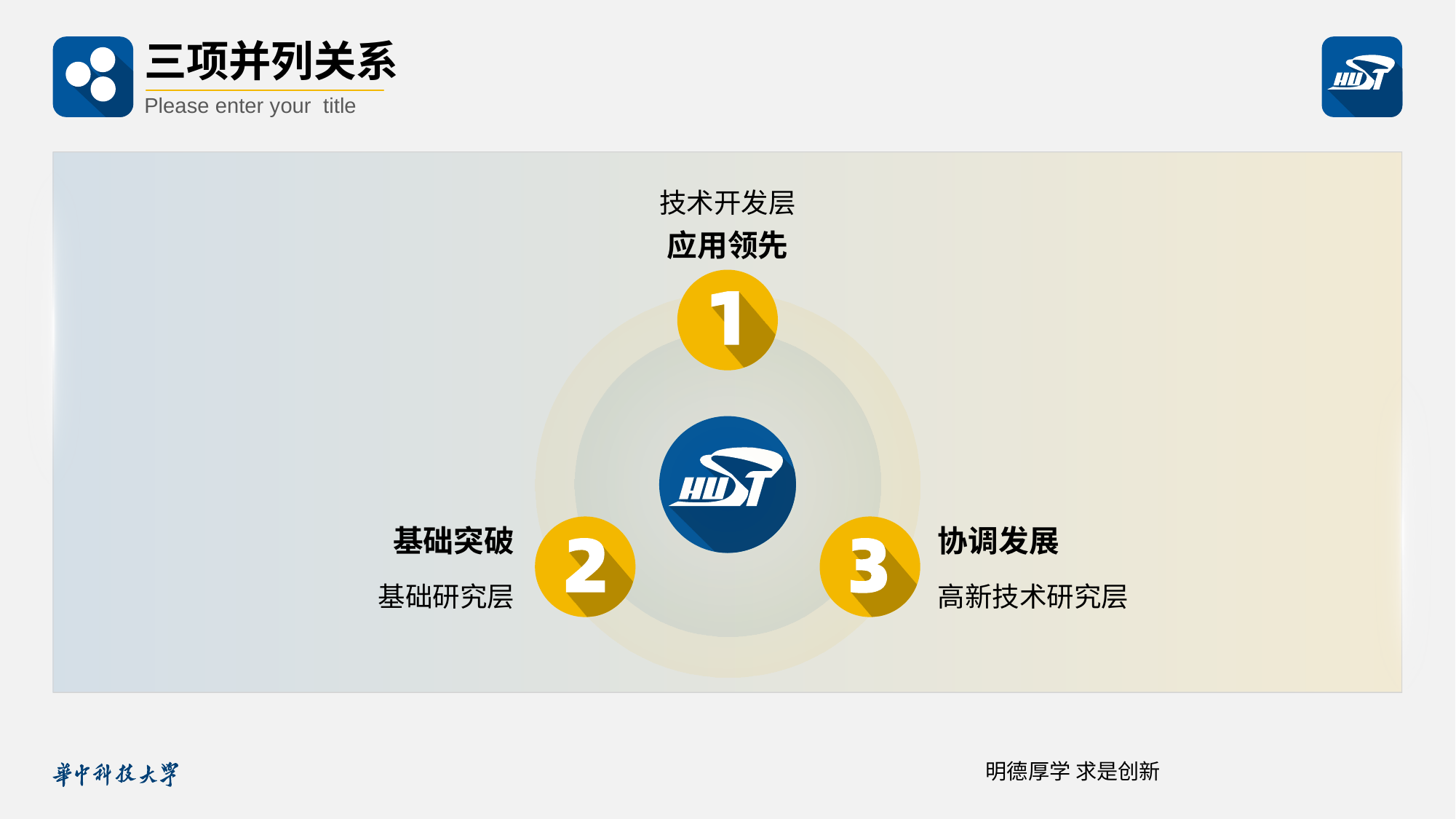

三项并列关系
Please enter your  title
技术开发层
应用领先
基础突破
协调发展
基础研究层
高新技术研究层